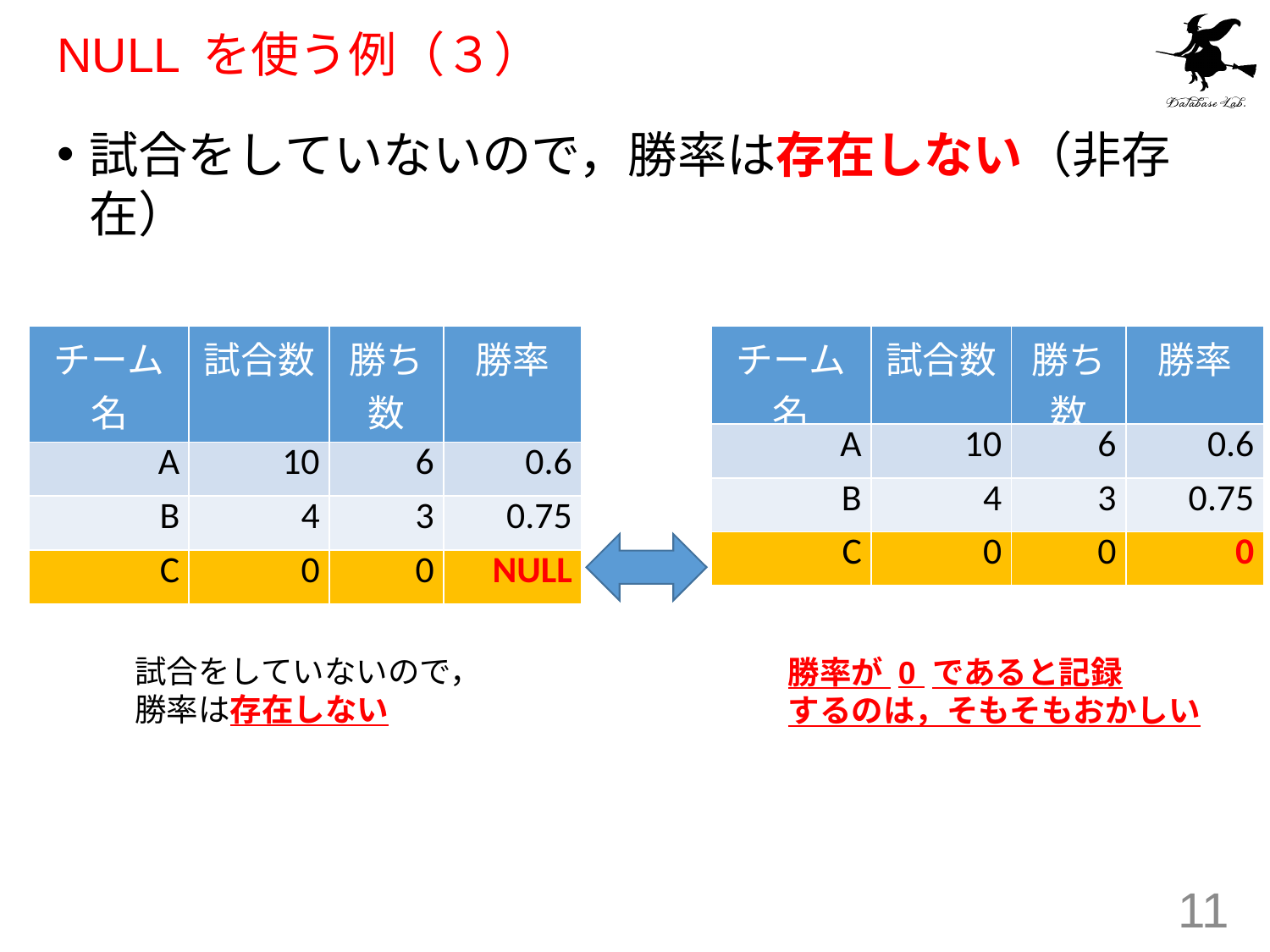

# NULL を使う例（３）
試合をしていないので，勝率は存在しない（非存在）
| チーム名 | 試合数 | 勝ち数 | 勝率 |
| --- | --- | --- | --- |
| A | 10 | 6 | 0.6 |
| B | 4 | 3 | 0.75 |
| C | 0 | 0 | NULL |
| チーム名 | 試合数 | 勝ち数 | 勝率 |
| --- | --- | --- | --- |
| A | 10 | 6 | 0.6 |
| B | 4 | 3 | 0.75 |
| C | 0 | 0 | 0 |

試合をしていないので，
勝率は存在しない
勝率が 0 であると記録
するのは，そもそもおかしい
11